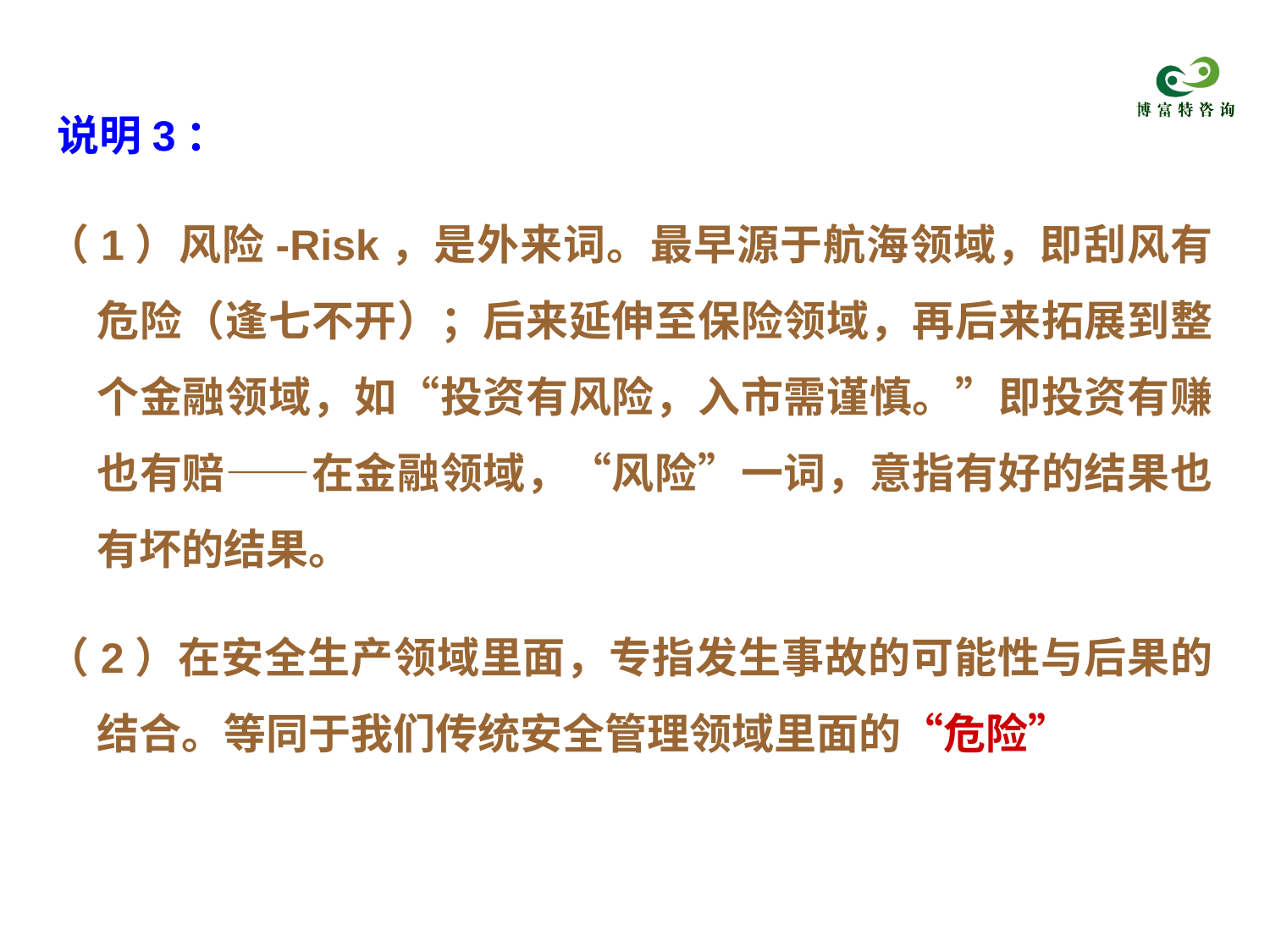

# 说明3：
（1）风险-Risk，是外来词。最早源于航海领域，即刮风有危险（逢七不开）；后来延伸至保险领域，再后来拓展到整个金融领域，如“投资有风险，入市需谨慎。”即投资有赚也有赔——在金融领域，“风险”一词，意指有好的结果也有坏的结果。
（2）在安全生产领域里面，专指发生事故的可能性与后果的结合。等同于我们传统安全管理领域里面的“危险”